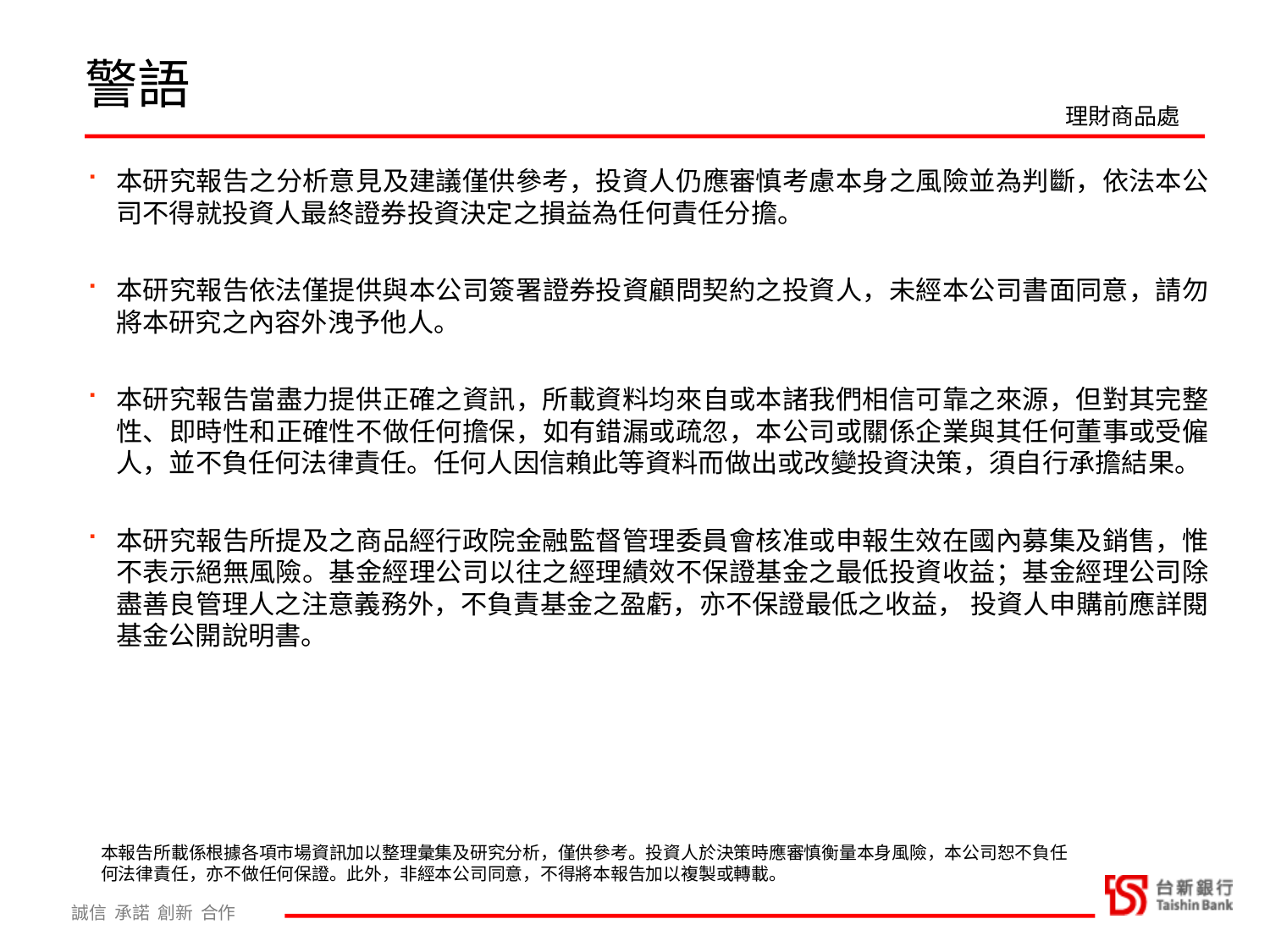

警語
本研究報告之分析意見及建議僅供參考，投資人仍應審慎考慮本身之風險並為判斷，依法本公司不得就投資人最終證券投資決定之損益為任何責任分擔。

本研究報告依法僅提供與本公司簽署證券投資顧問契約之投資人，未經本公司書面同意，請勿將本研究之內容外洩予他人。

本研究報告當盡力提供正確之資訊，所載資料均來自或本諸我們相信可靠之來源，但對其完整性、即時性和正確性不做任何擔保，如有錯漏或疏忽，本公司或關係企業與其任何董事或受僱人，並不負任何法律責任。任何人因信賴此等資料而做出或改變投資決策，須自行承擔結果。

本研究報告所提及之商品經行政院金融監督管理委員會核准或申報生效在國內募集及銷售，惟不表示絕無風險。基金經理公司以往之經理績效不保證基金之最低投資收益；基金經理公司除盡善良管理人之注意義務外，不負責基金之盈虧，亦不保證最低之收益， 投資人申購前應詳閱基金公開說明書。